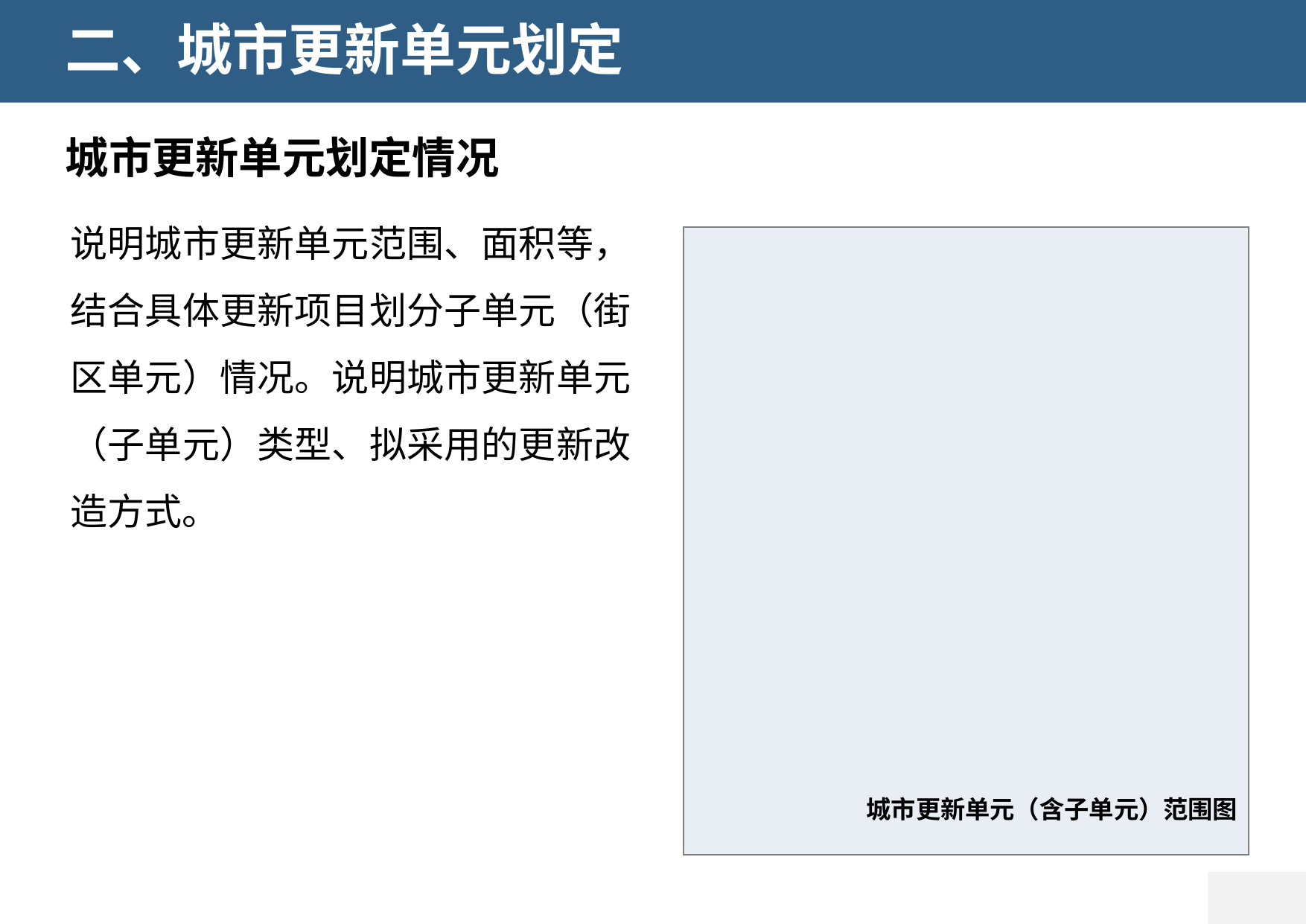

二、城市更新单元划定
城市更新单元划定情况
说明城市更新单元范围、面积等，结合具体更新项目划分子单元（街区单元）情况。说明城市更新单元（子单元）类型、拟采用的更新改造方式。

城市更新单元（含子单元）范围图
7